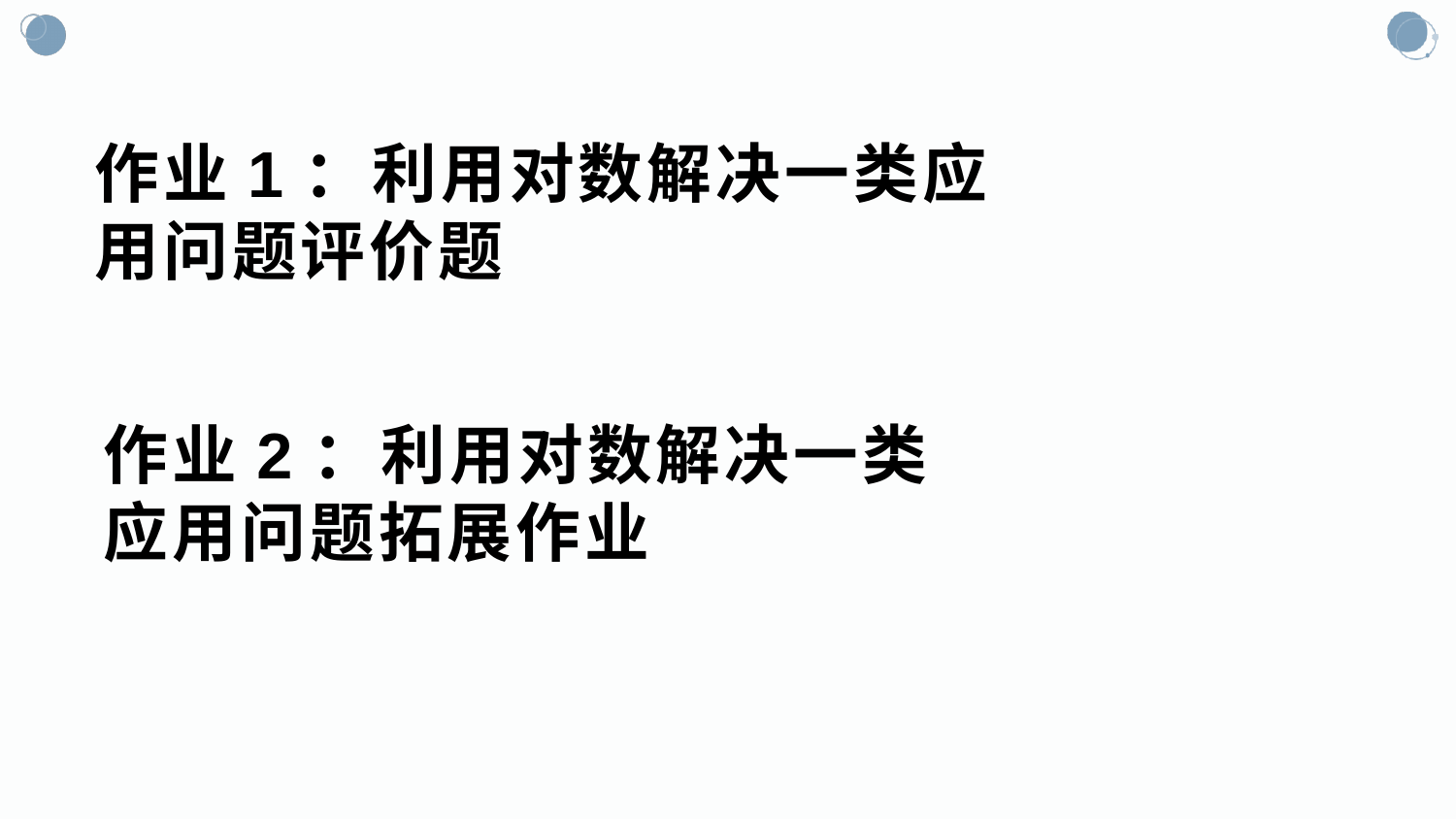

# 作业1：利用对数解决一类应用问题评价题
作业2：利用对数解决一类应用问题拓展作业